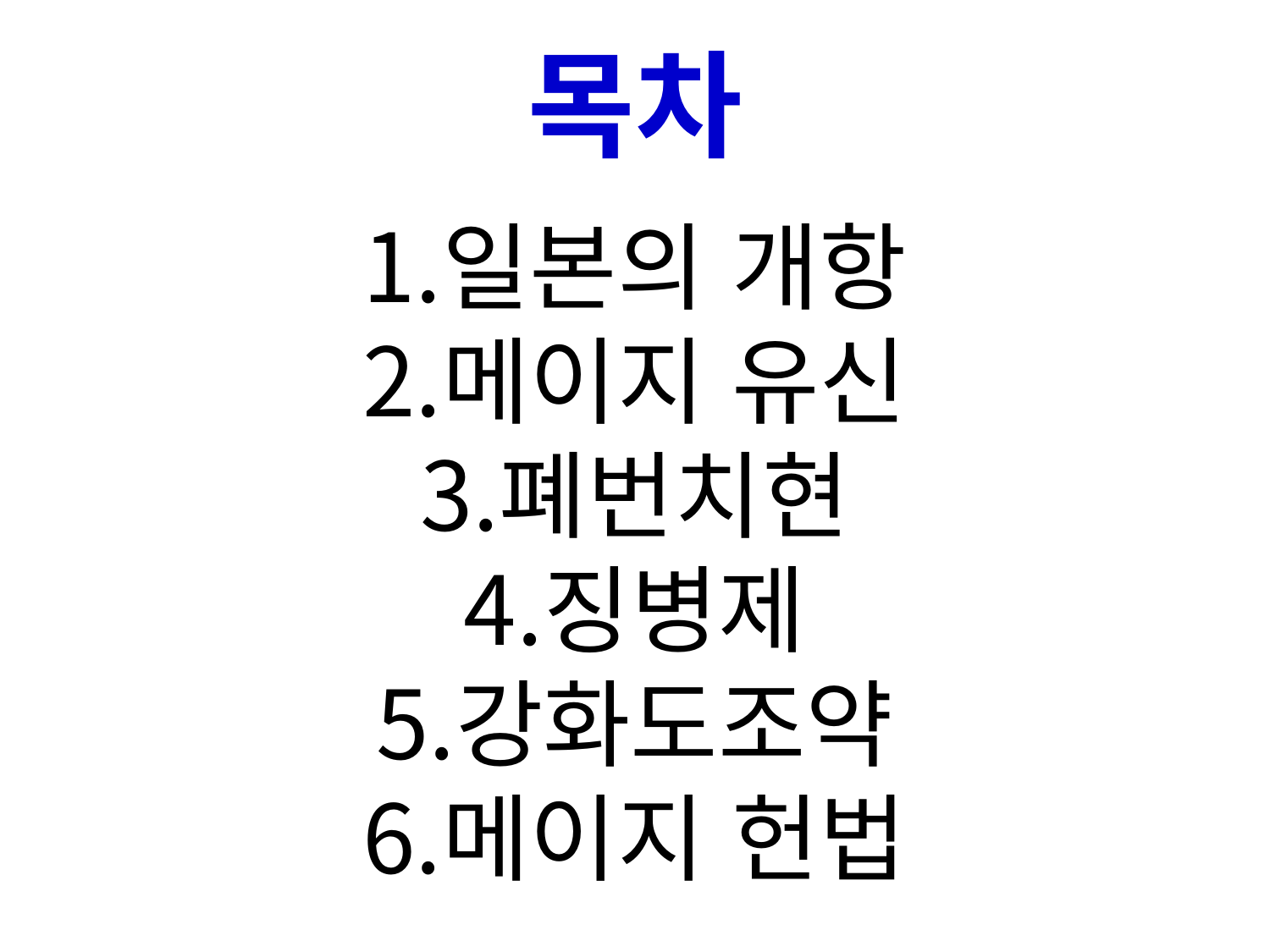

목차
일본의 개항
메이지 유신
폐번치현
징병제
강화도조약
메이지 헌법